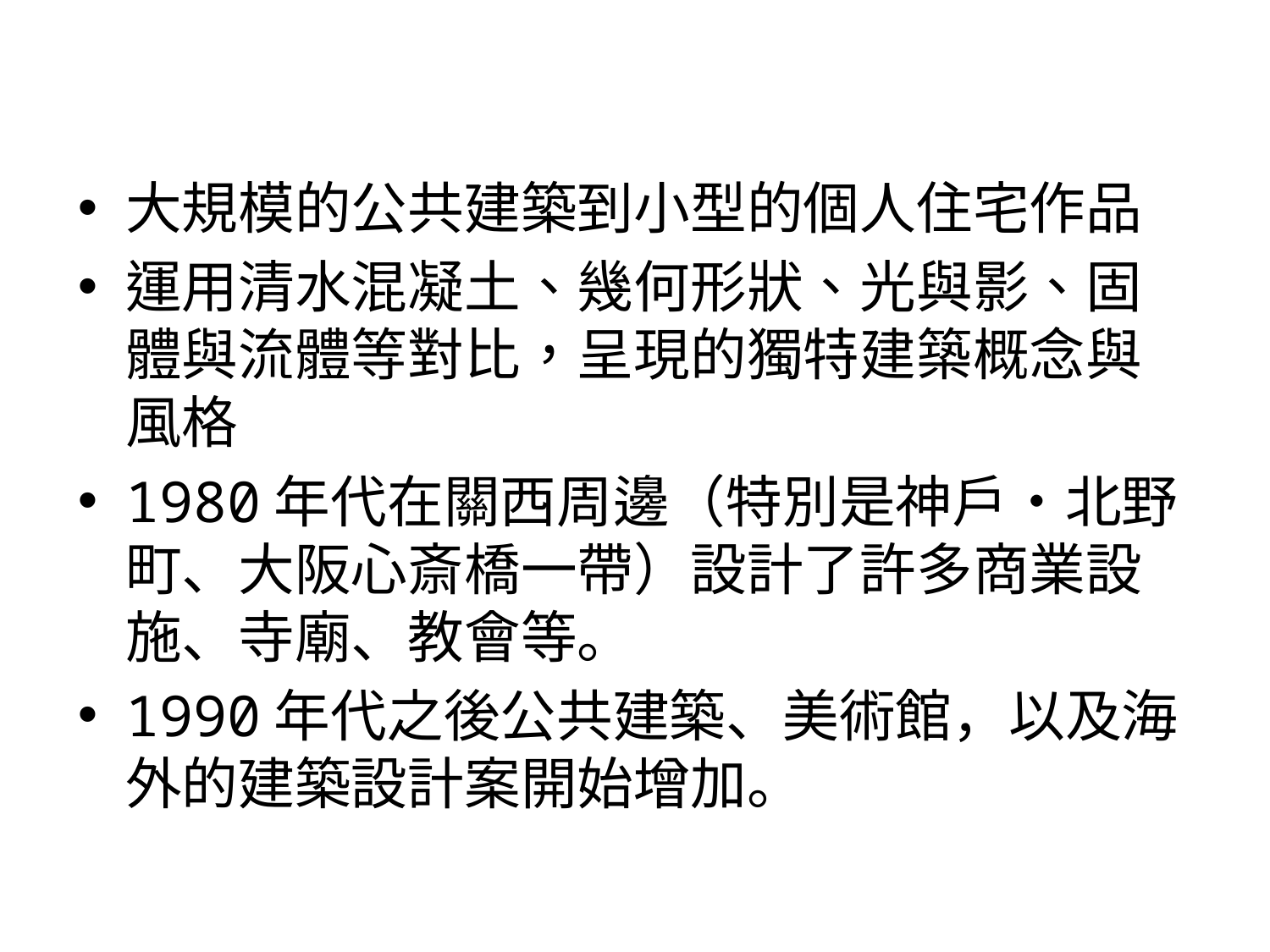

#
大規模的公共建築到小型的個人住宅作品
運用清水混凝土、幾何形狀、光與影、固體與流體等對比，呈現的獨特建築概念與風格
1980年代在關西周邊（特別是神戶・北野町、大阪心斎橋一帶）設計了許多商業設施、寺廟、教會等。
1990年代之後公共建築、美術館，以及海外的建築設計案開始增加。